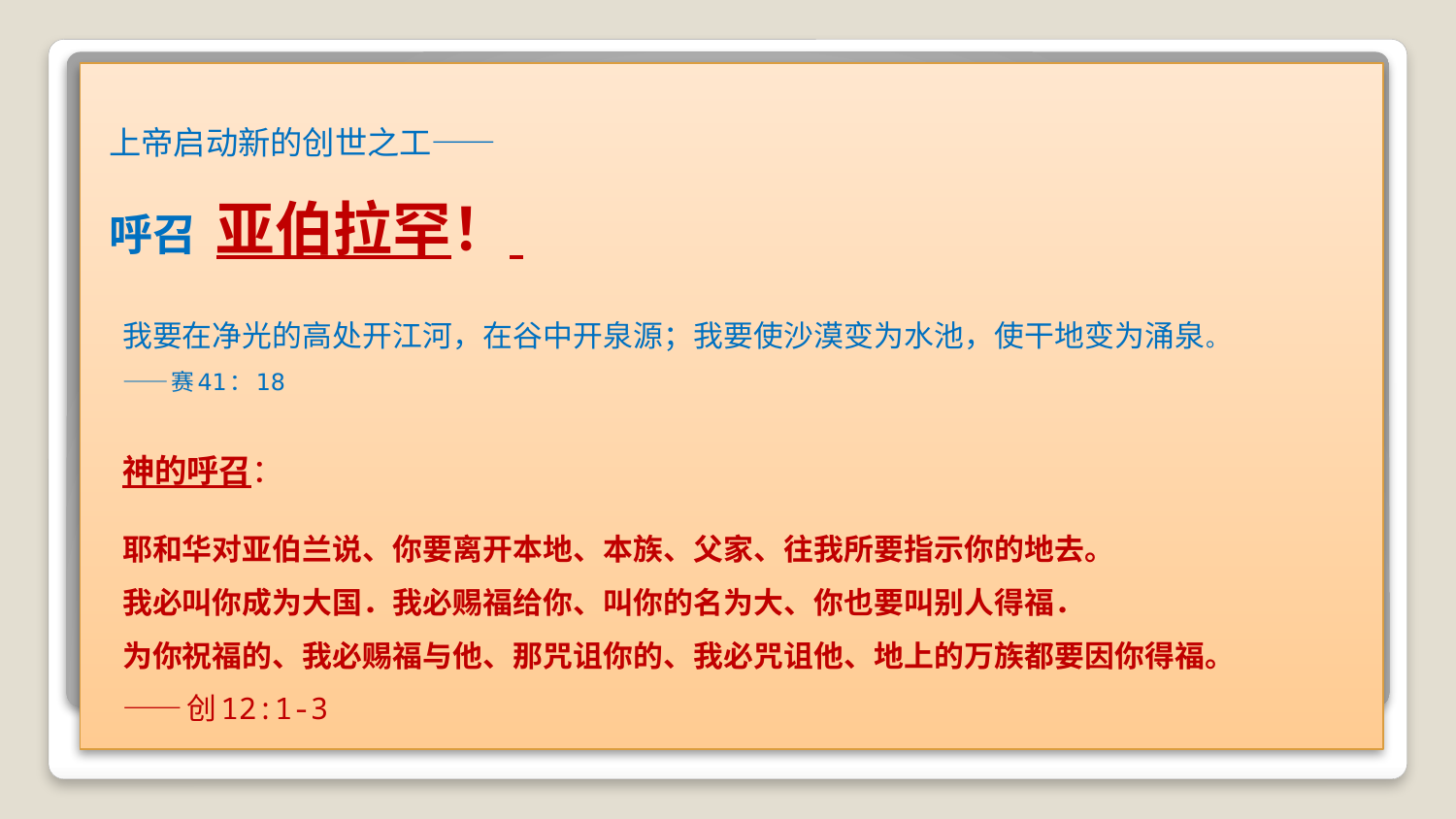

上帝启动新的创世之工——
呼召  亚伯拉罕！

我要在净光的高处开江河，在谷中开泉源；我要使沙漠变为水池，使干地变为涌泉。
——赛41：18

神的呼召：

耶和华对亚伯兰说、你要离开本地、本族、父家、往我所要指示你的地去。
我必叫你成为大国．我必赐福给你、叫你的名为大、你也要叫别人得福．
为你祝福的、我必赐福与他、那咒诅你的、我必咒诅他、地上的万族都要因你得福。
——创12:1-3